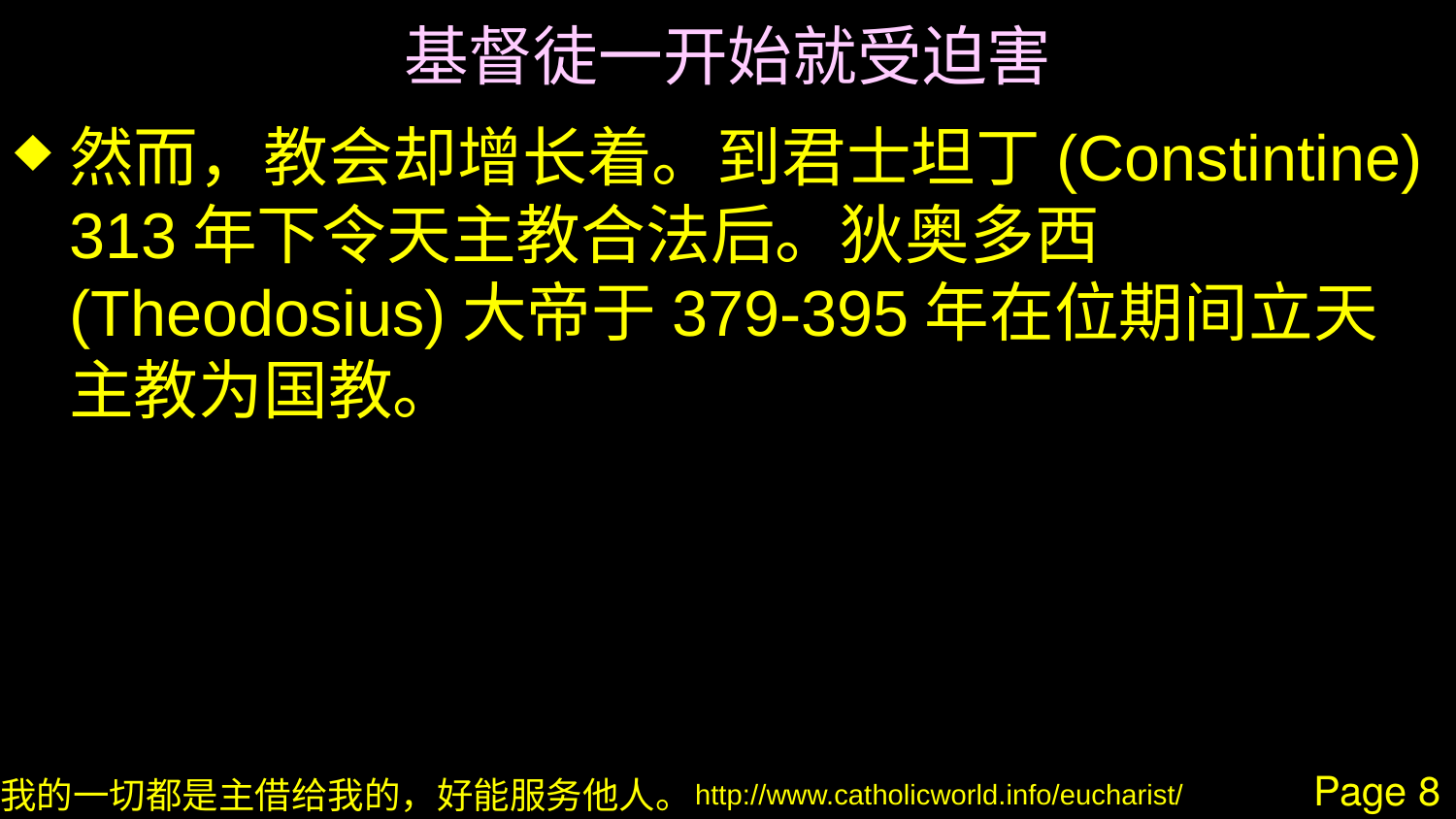

# 基督徒一开始就受迫害
然而，教会却增长着。到君士坦丁(Constintine) 313年下令天主教合法后。狄奥多西(Theodosius)大帝于379-395年在位期间立天主教为国教。